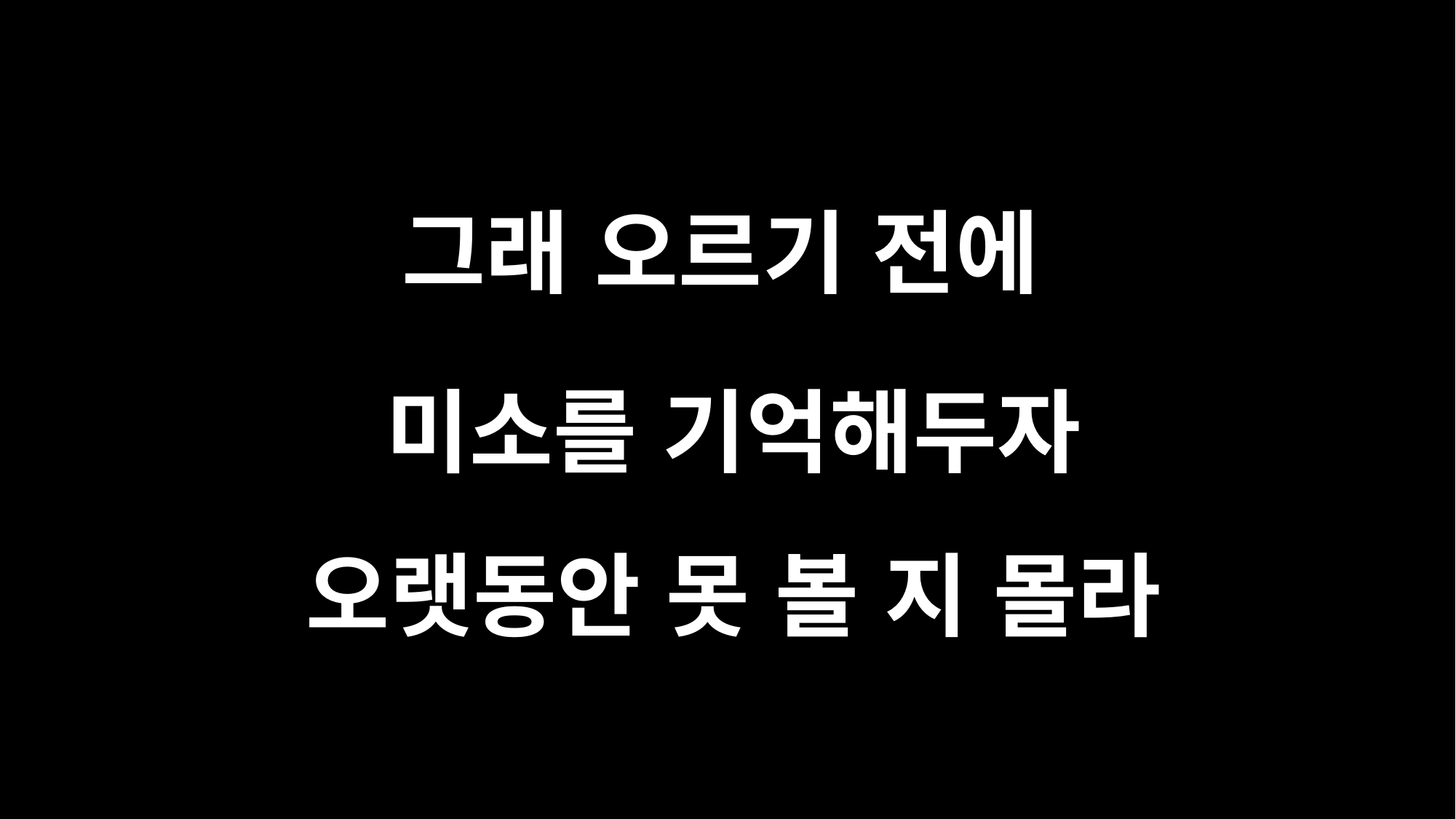

그래 오르기 전에
미소를 기억해두자
오랫동안 못 볼 지 몰라